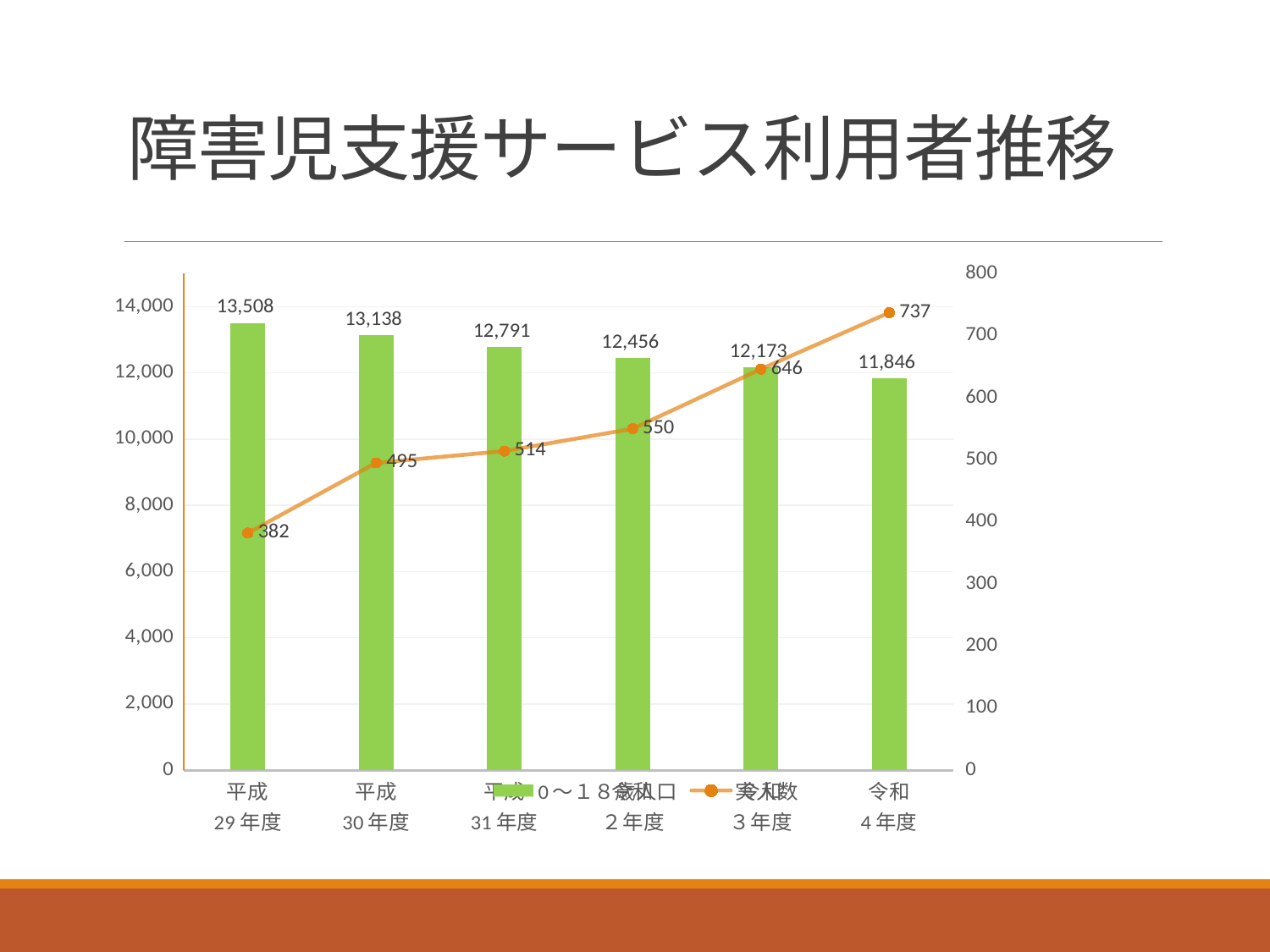

# 障害児支援サービス利用者推移

### Chart

| Category | 0～１８歳人口 | 実人数 |
|---|---|---|
| 平成
29年度 | 13508.0 | 382.0 |
| 平成
30年度 | 13138.0 | 495.0 |
| 平成
31年度 | 12791.0 | 514.0 |
| 令和
２年度 | 12456.0 | 550.0 |
| 令和
３年度 | 12173.0 | 646.0 |
| 令和
4年度 | 11846.0 | 737.0 |